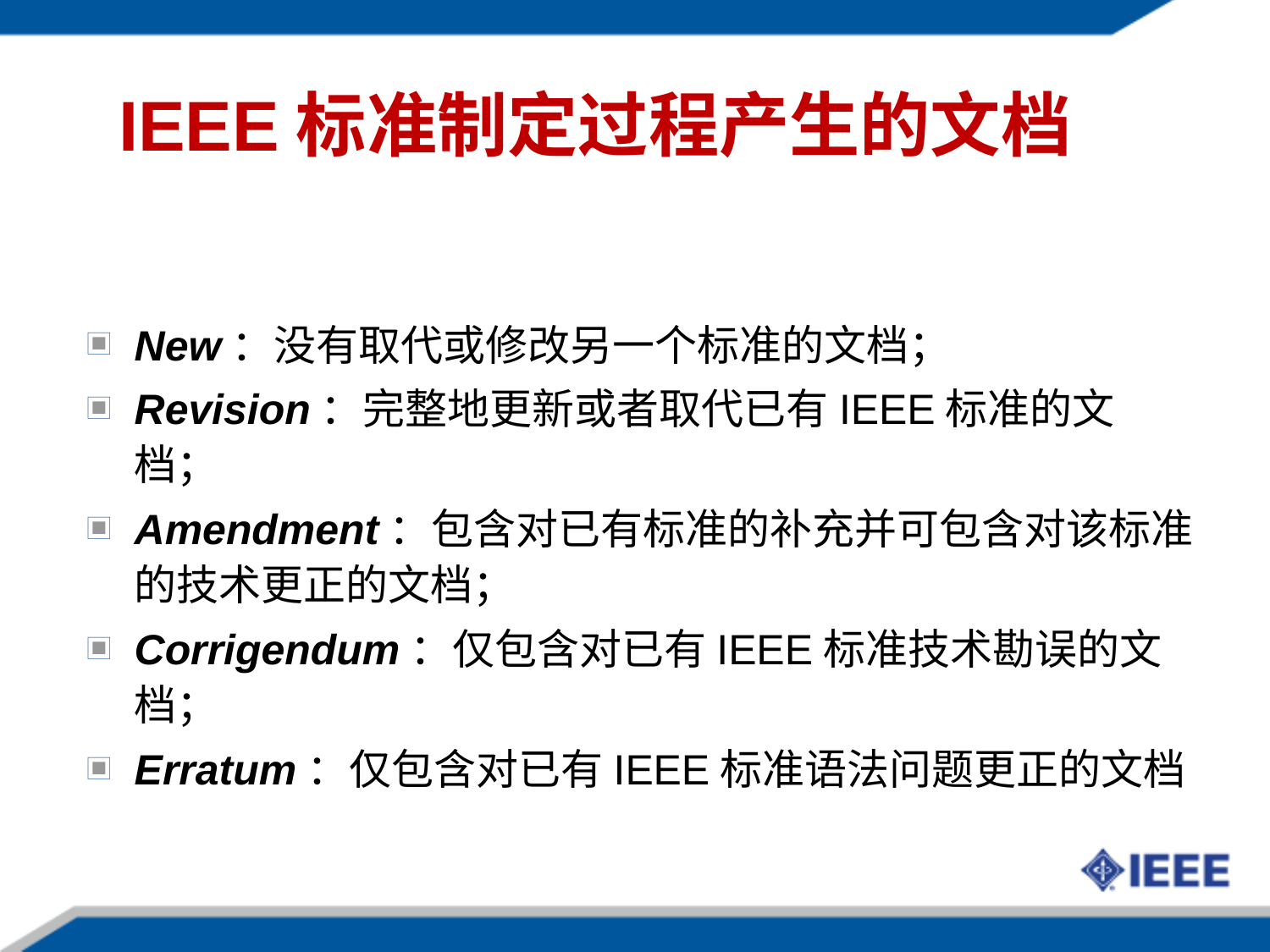

# IEEE标准制定过程产生的文档
New：没有取代或修改另一个标准的文档；
Revision：完整地更新或者取代已有IEEE标准的文档；
Amendment：包含对已有标准的补充并可包含对该标准的技术更正的文档；
Corrigendum：仅包含对已有IEEE标准技术勘误的文档；
Erratum：仅包含对已有IEEE标准语法问题更正的文档